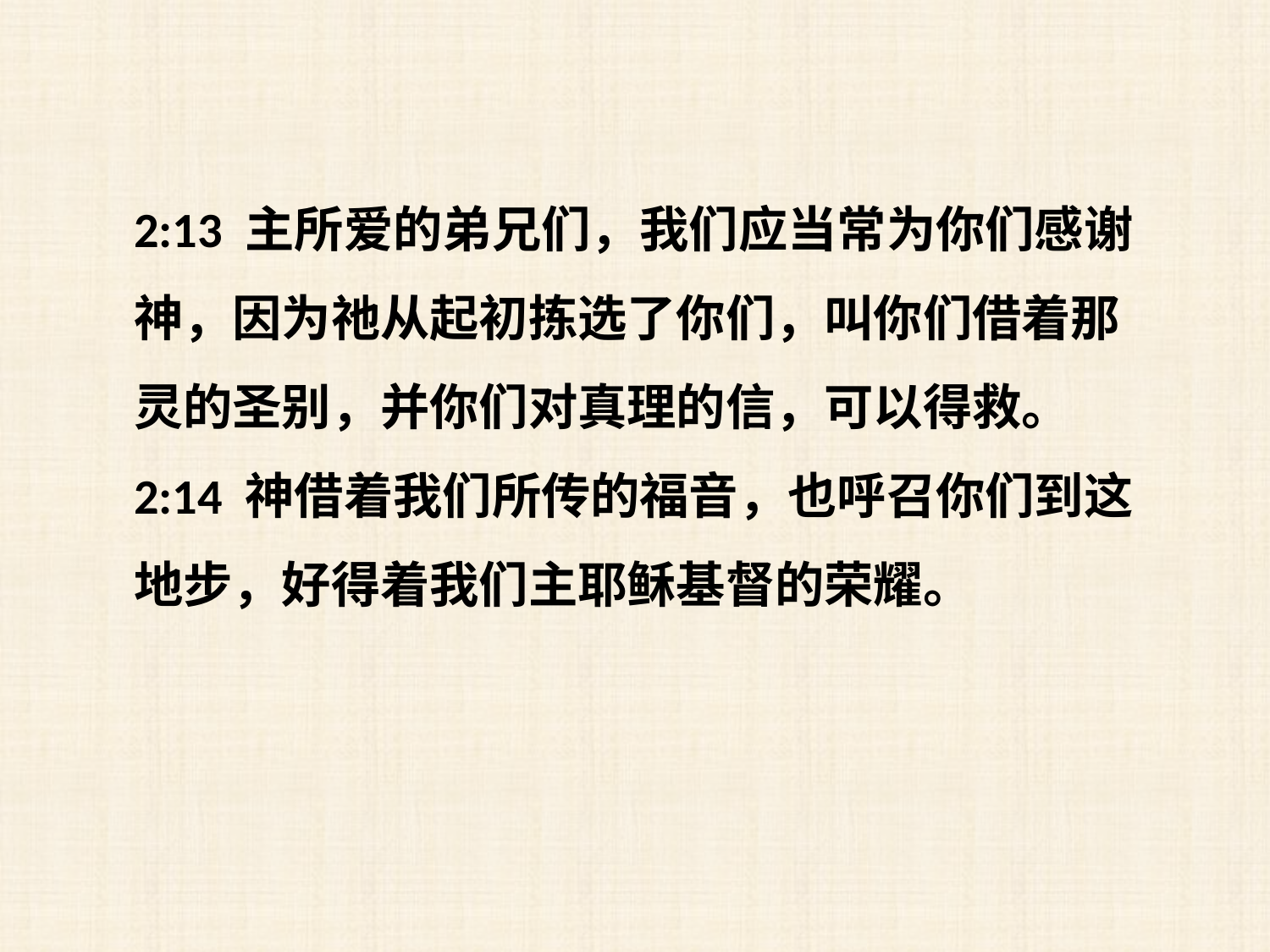

2:13 主所爱的弟兄们，我们应当常为你们感谢神，因为祂从起初拣选了你们，叫你们借着那灵的圣别，并你们对真理的信，可以得救。
2:14 神借着我们所传的福音，也呼召你们到这地步，好得着我们主耶稣基督的荣耀。